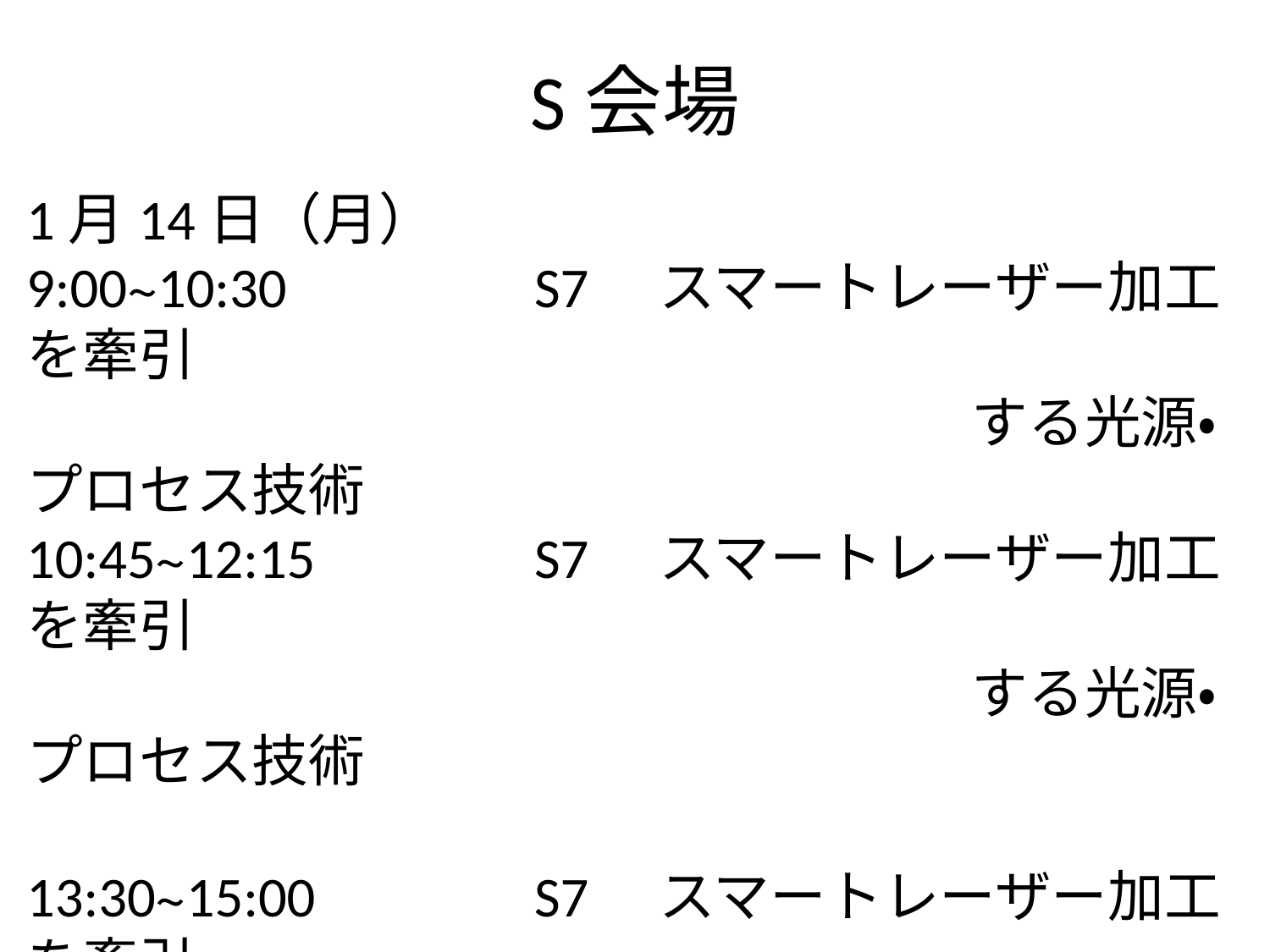

# S会場
1月14日（月）
9:00~10:30		S7　スマートレーザー加工を牽引
							　する光源・プロセス技術
10:45~12:15		S7　スマートレーザー加工を牽引
							　する光源・プロセス技術

13:30~15:00		S7　スマートレーザー加工を牽引
							　する光源・プロセス技術
15:15~16:45		S7　スマートレーザー加工を牽引
							　する光源・プロセス技術